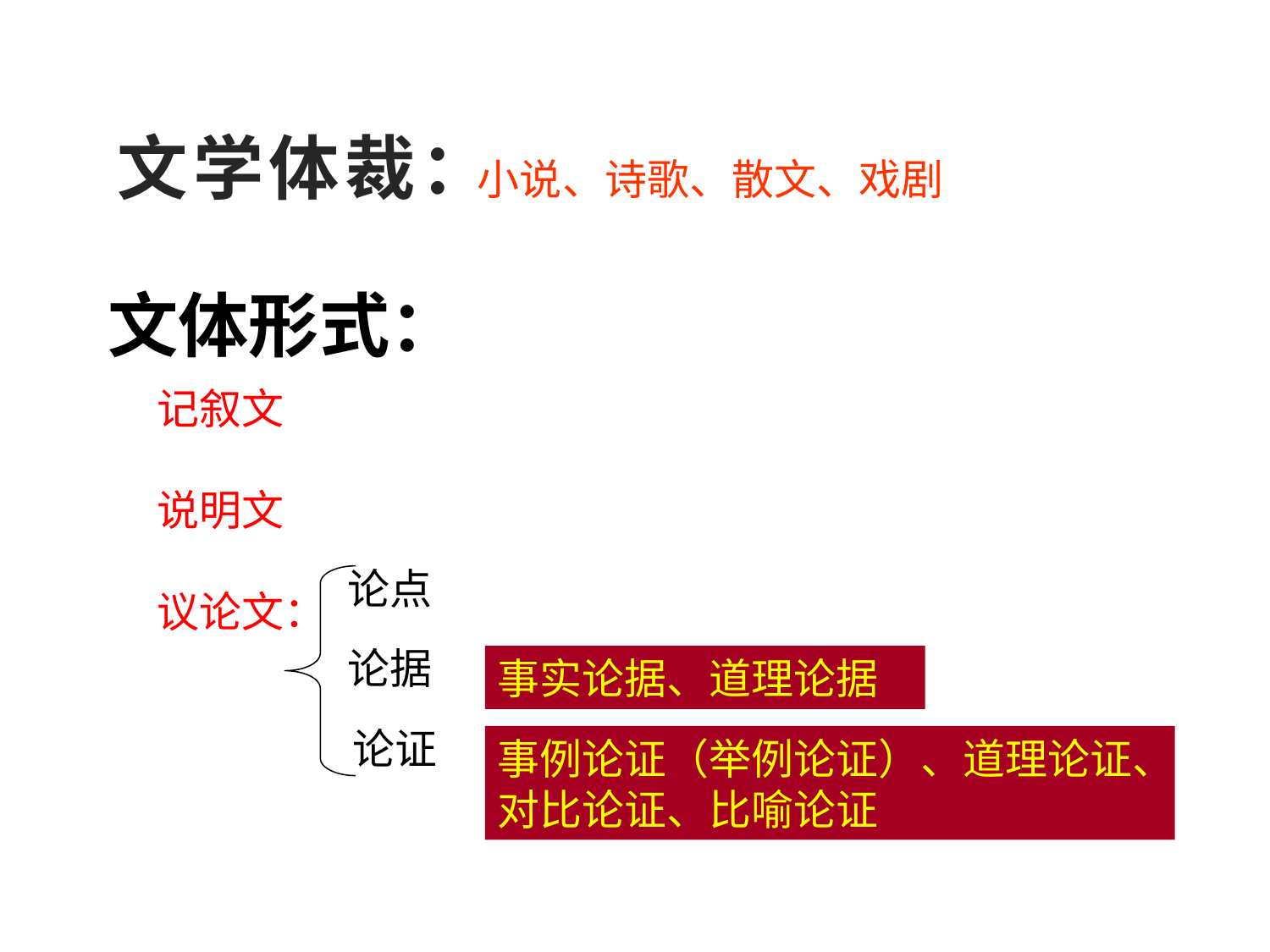

# 文学体裁：
小说、诗歌、散文、戏剧
文体形式：
记叙文

说明文

议论文：

论点

论据
事实论据、道理论据
论证
事例论证（举例论证）、道理论证、对比论证、比喻论证